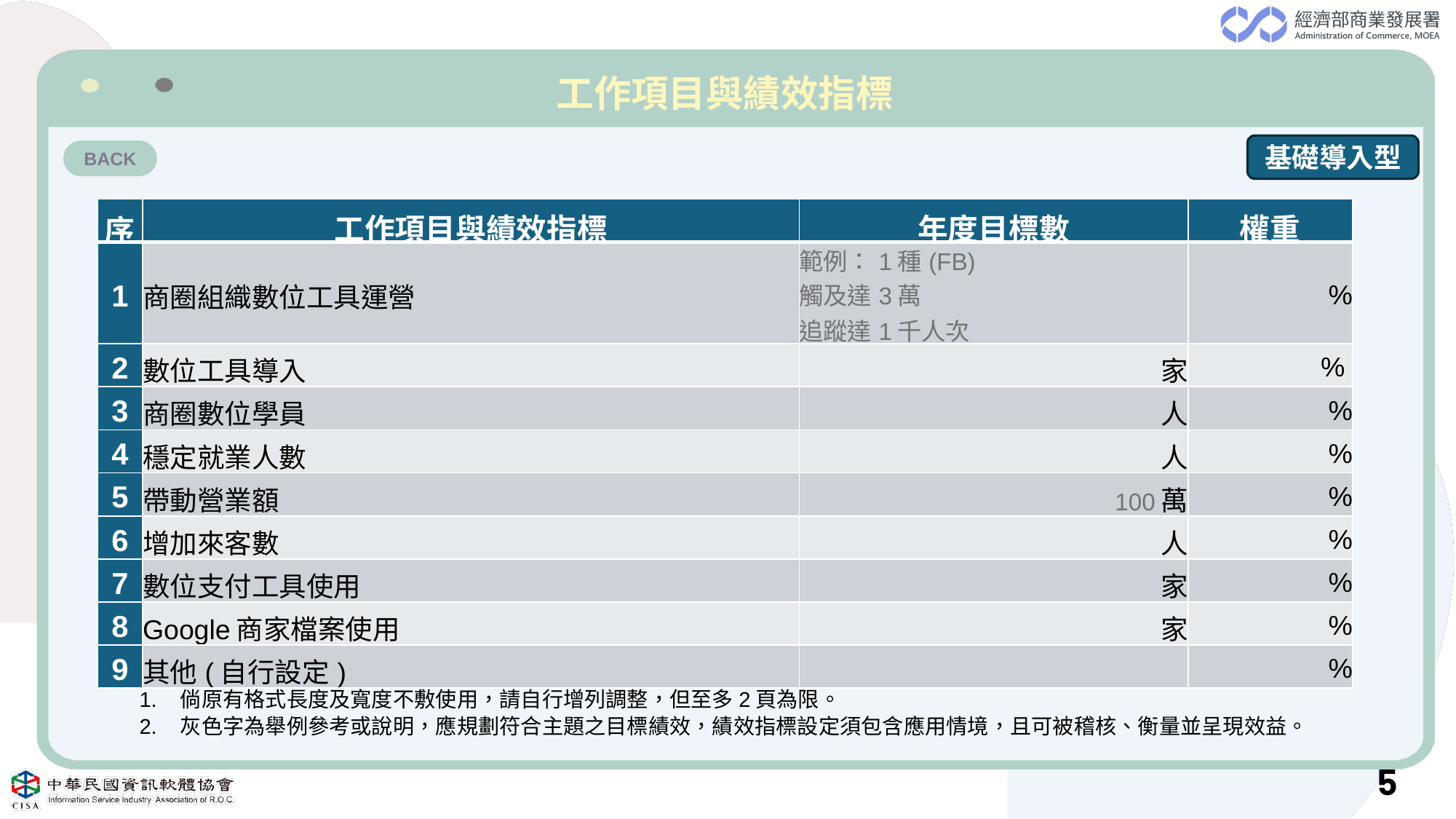

工作項目與績效指標
BACK
基礎導入型

| 序 | 工作項目與績效指標 | 年度目標數 | 權重 |
| --- | --- | --- | --- |
| 1 | 商圈組織數位工具運營 | 範例：1種(FB) 觸及達3萬 追蹤達1千人次 | % |
| 2 | 數位工具導入 | 家 | % |
| 3 | 商圈數位學員 | 人 | % |
| 4 | 穩定就業人數 | 人 | % |
| 5 | 帶動營業額 | 100萬 | % |
| 6 | 增加來客數 | 人 | % |
| 7 | 數位支付工具使用 | 家 | % |
| 8 | Google商家檔案使用 | 家 | % |
| 9 | 其他(自行設定) |  | % |
倘原有格式長度及寬度不敷使用，請自行增列調整，但至多2頁為限。
灰色字為舉例參考或說明，應規劃符合主題之目標績效，績效指標設定須包含應用情境，且可被稽核、衡量並呈現效益。